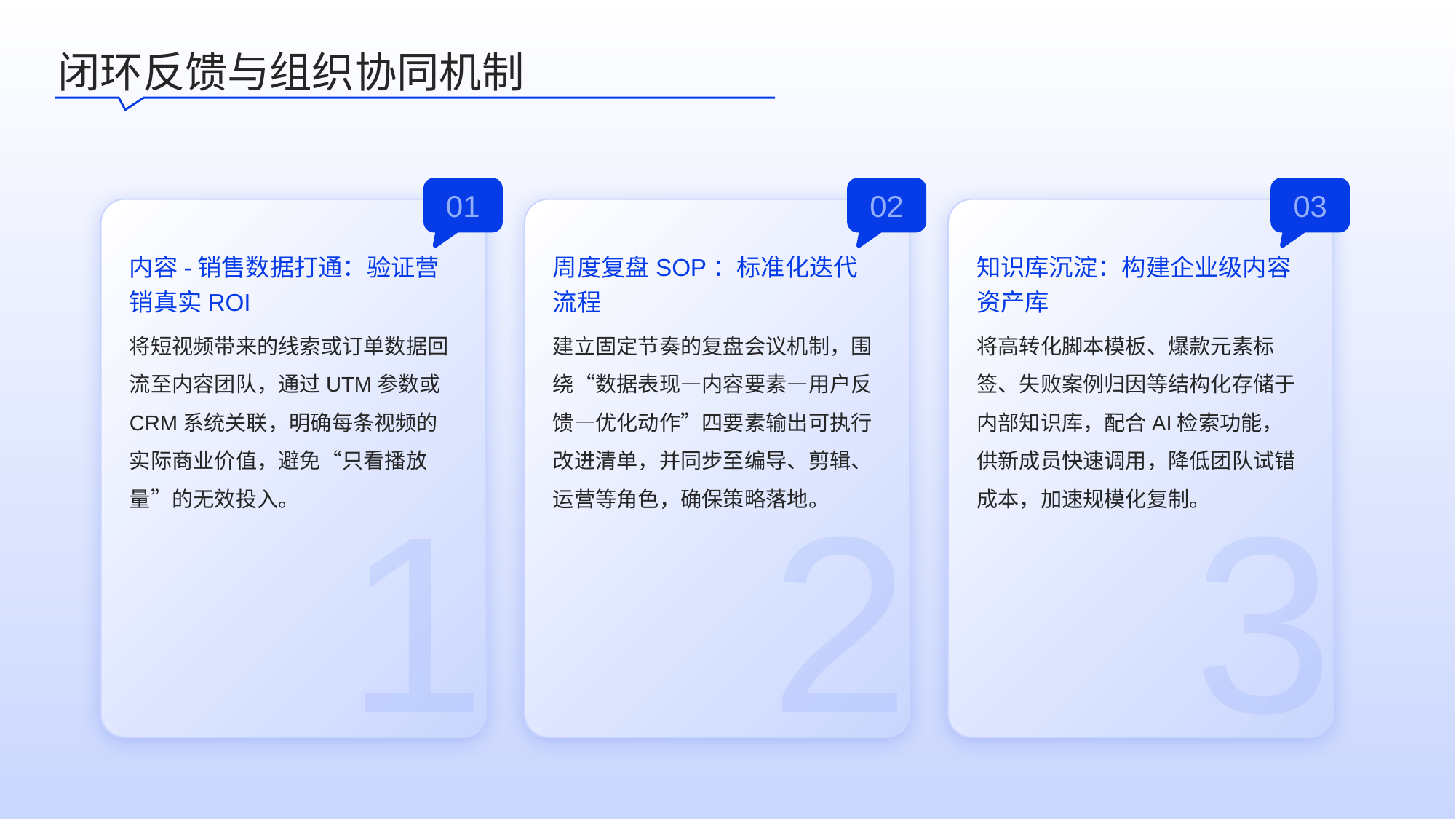

闭环反馈与组织协同机制

01
02
03

内容-销售数据打通：验证营销真实ROI
周度复盘SOP：标准化迭代流程
知识库沉淀：构建企业级内容资产库
将短视频带来的线索或订单数据回流至内容团队，通过UTM参数或CRM系统关联，明确每条视频的实际商业价值，避免“只看播放量”的无效投入。
建立固定节奏的复盘会议机制，围绕“数据表现—内容要素—用户反馈—优化动作”四要素输出可执行改进清单，并同步至编导、剪辑、运营等角色，确保策略落地。
将高转化脚本模板、爆款元素标签、失败案例归因等结构化存储于内部知识库，配合AI检索功能，供新成员快速调用，降低团队试错成本，加速规模化复制。
1
2
3